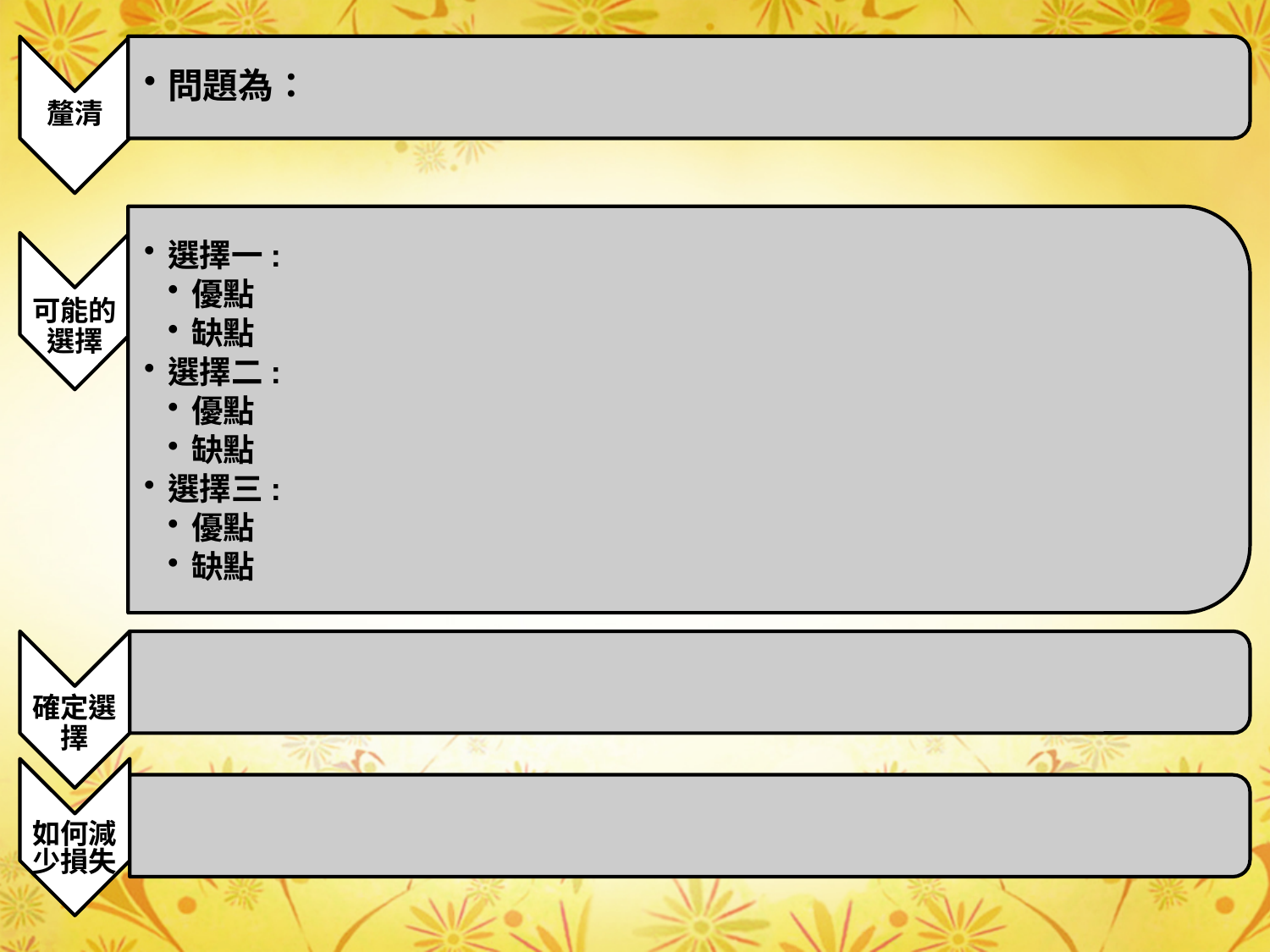

問題為：

釐清

選擇一:
優點
缺點
選擇二:
優點
缺點
選擇三:
優點
缺點

可能的選擇

確定選擇

如何減少損失